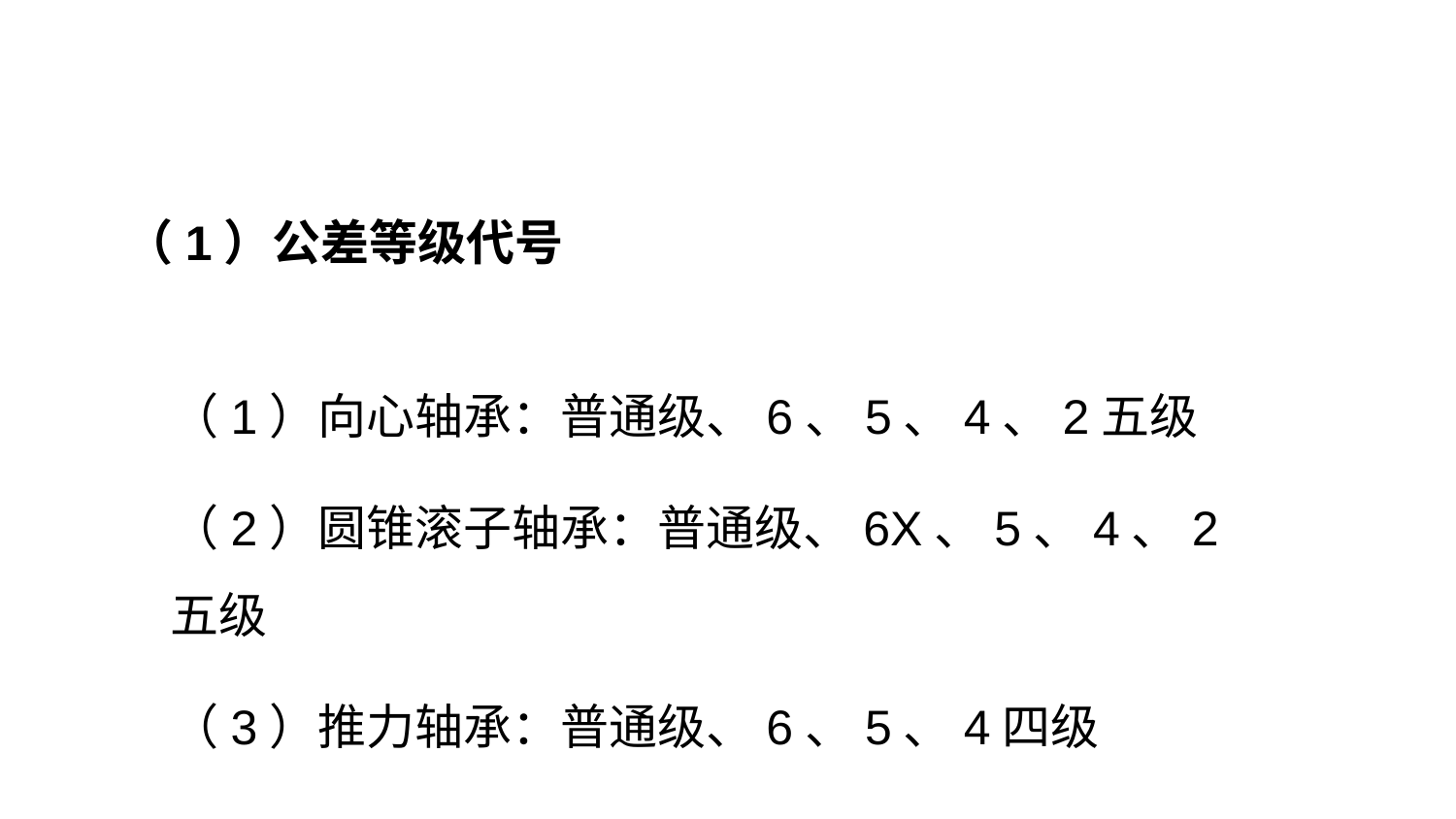

（1）公差等级代号
（1）向心轴承：普通级、6、5、4、2五级
（2）圆锥滚子轴承：普通级、6X、5、4、2五级
（3）推力轴承：普通级、6、5、4四级